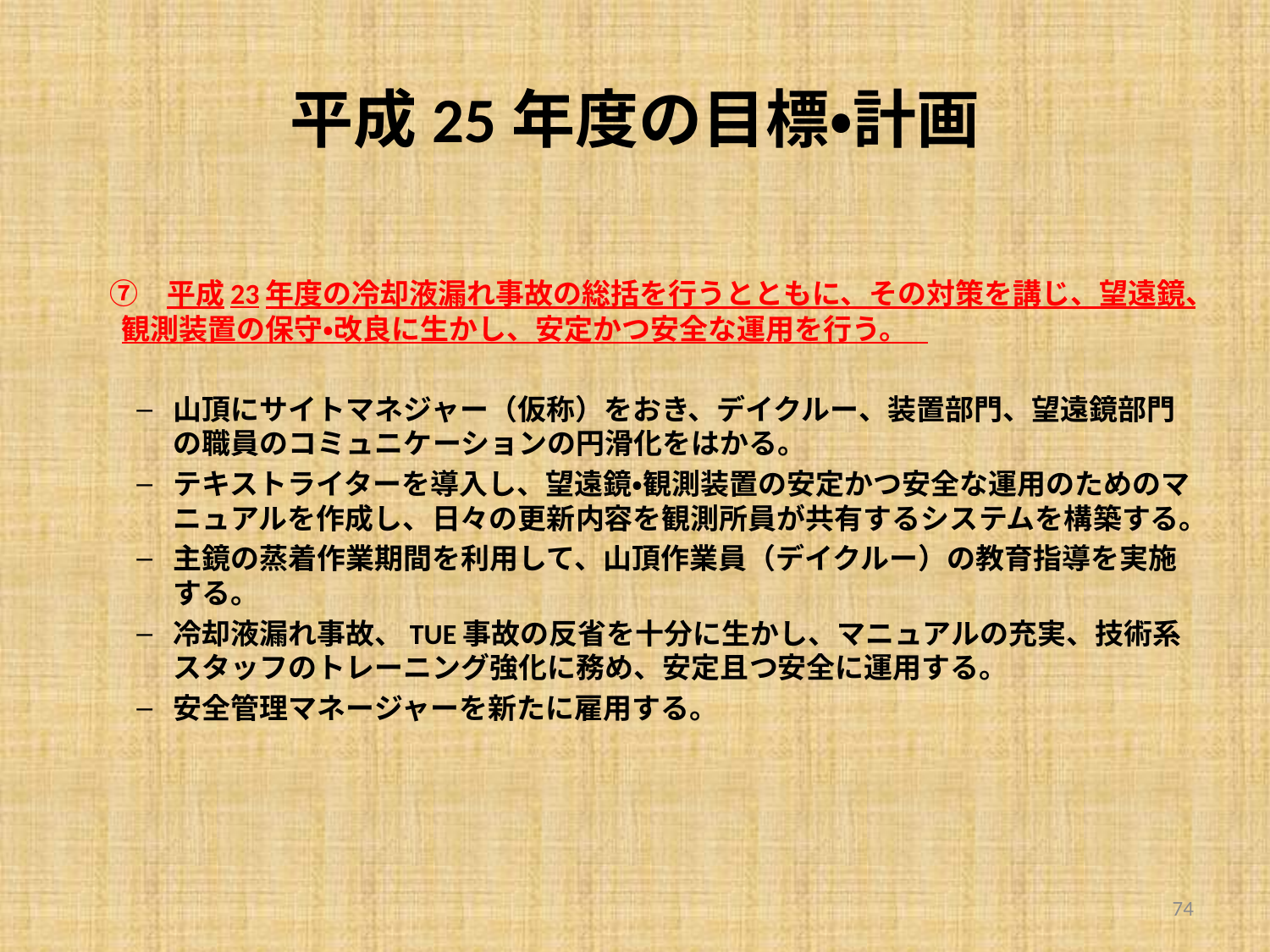

# 平成25年度の目標•計画
　⑦　平成23年度の冷却液漏れ事故の総括を行うとともに、その対策を講じ、望遠鏡、観測装置の保守・改良に生かし、安定かつ安全な運用を行う。

山頂にサイトマネジャー（仮称）をおき、デイクルー、装置部門、望遠鏡部門の職員のコミュニケーションの円滑化をはかる。
テキストライターを導入し、望遠鏡・観測装置の安定かつ安全な運用のためのマニュアルを作成し、日々の更新内容を観測所員が共有するシステムを構築する。
主鏡の蒸着作業期間を利用して、山頂作業員（デイクルー）の教育指導を実施する。
冷却液漏れ事故、TUE事故の反省を十分に生かし、マニュアルの充実、技術系スタッフのトレーニング強化に務め、安定且つ安全に運用する。
安全管理マネージャーを新たに雇用する。

74